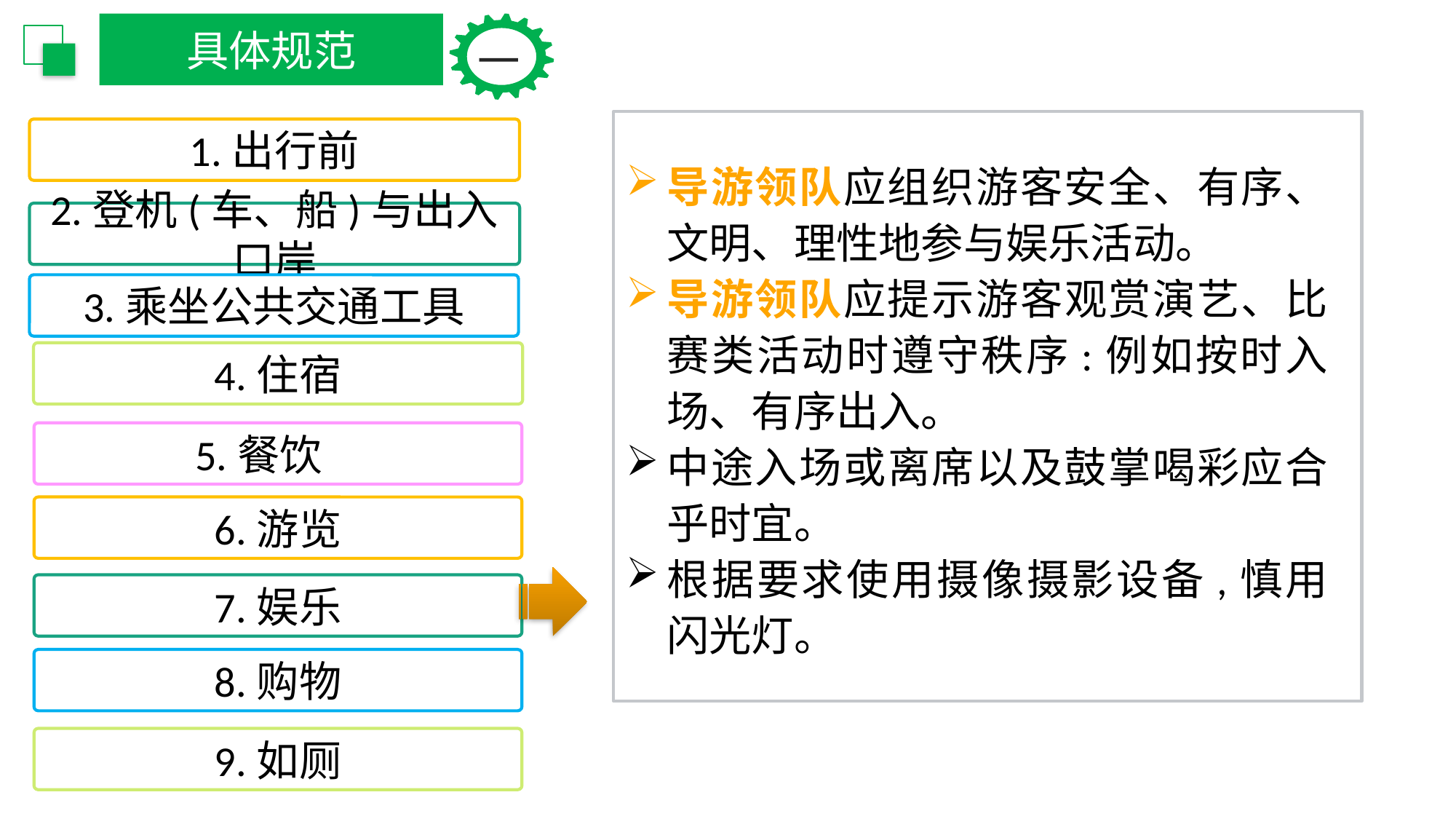

具体规范

一

1.出行前
导游领队应组织游客安全、有序、文明、理性地参与娱乐活动。
导游领队应提示游客观赏演艺、比赛类活动时遵守秩序:例如按时入场、有序出入。
中途入场或离席以及鼓掌喝彩应合乎时宜。
根据要求使用摄像摄影设备,慎用闪光灯。
2.登机(车、船)与出入口岸
3.乘坐公共交通工具
4.住宿
5.餐饮
6.游览

7.娱乐
8.购物
9.如厕